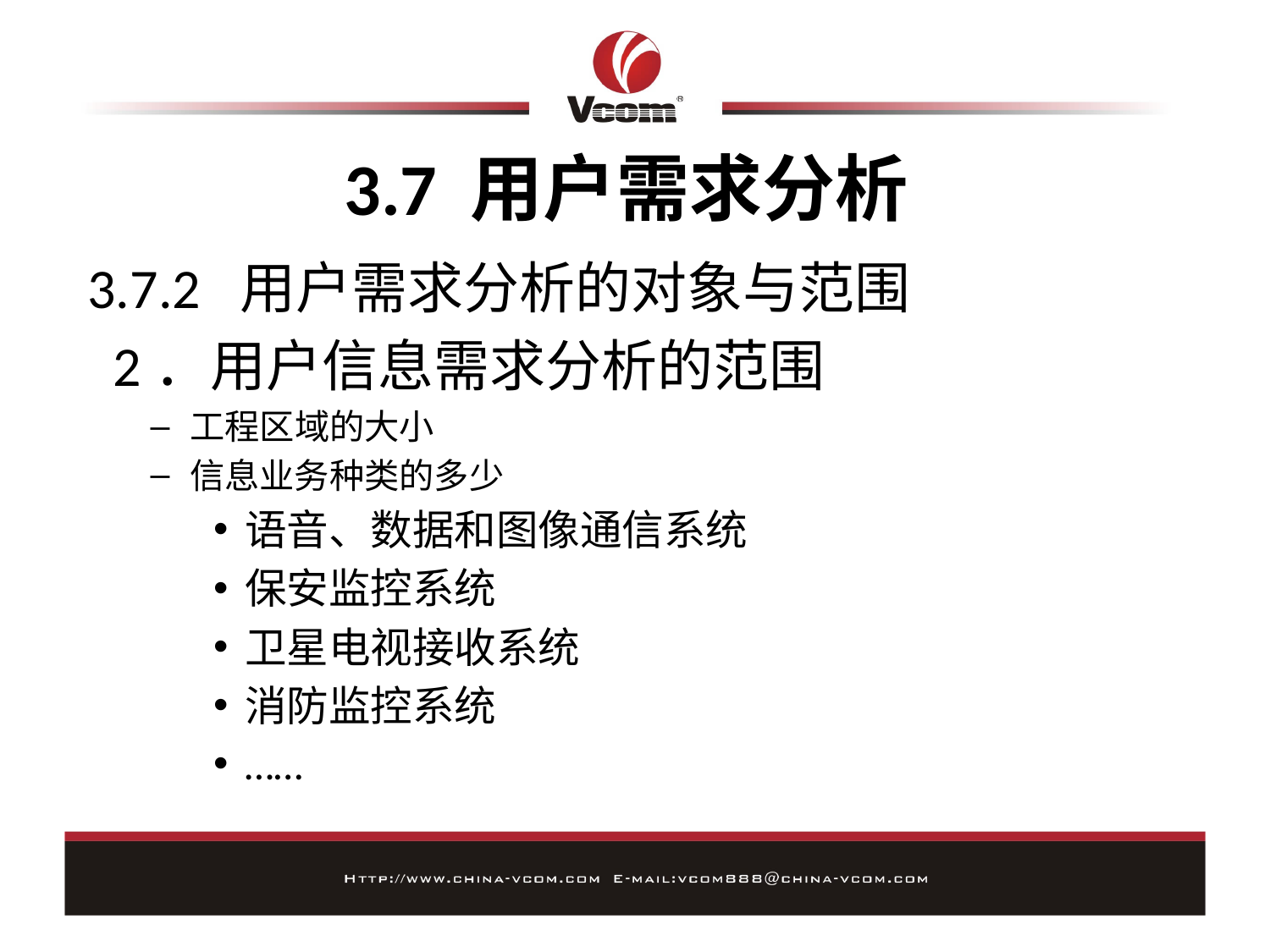

# 3.7 用户需求分析
3.7.2  用户需求分析的对象与范围
  2．用户信息需求分析的范围
工程区域的大小
信息业务种类的多少
语音、数据和图像通信系统
保安监控系统
卫星电视接收系统
消防监控系统
……